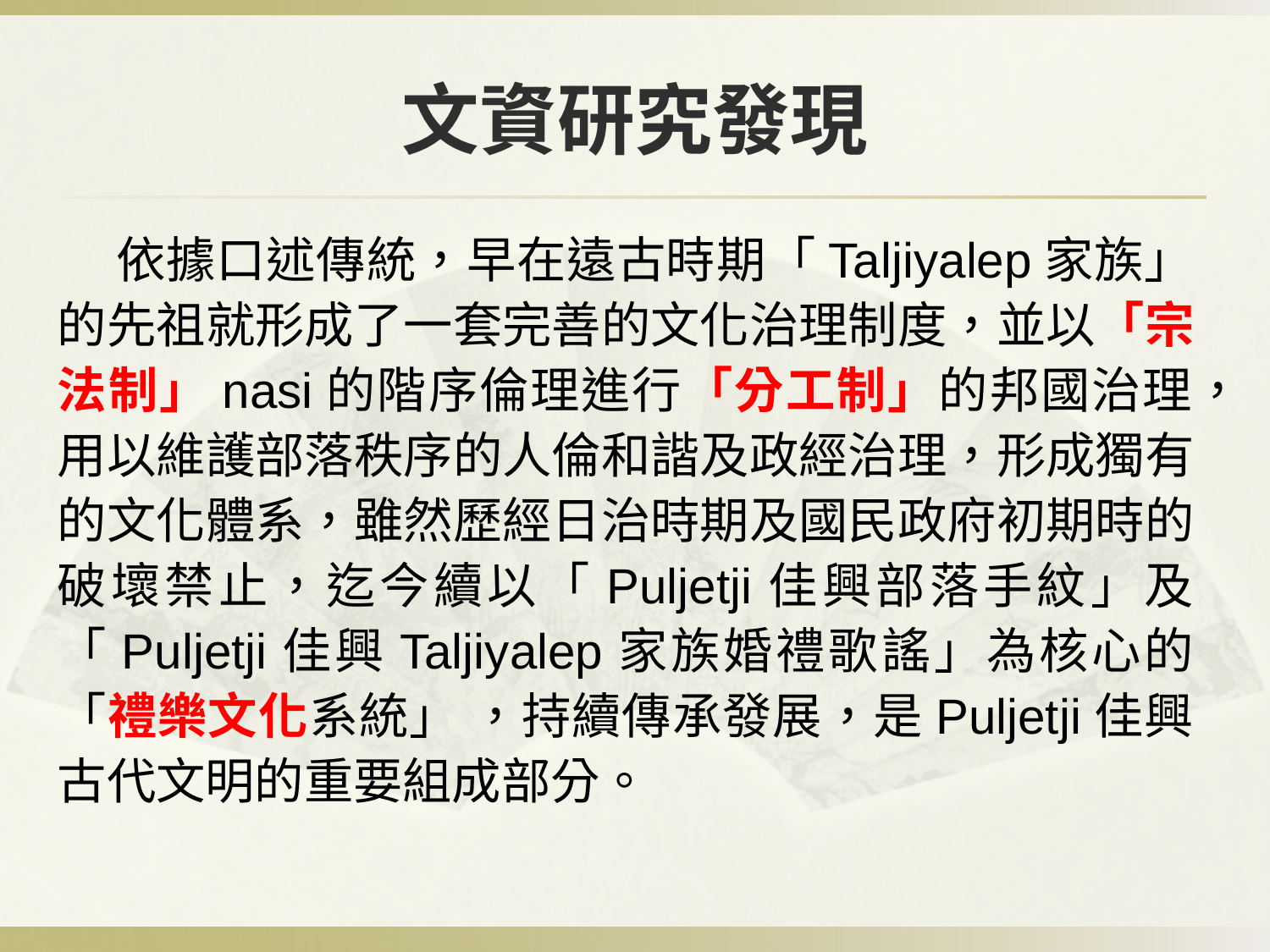

# 文資研究發現
    依據口述傳統，早在遠古時期「Taljiyalep家族」的先祖就形成了一套完善的文化治理制度，並以「宗法制」nasi的階序倫理進行「分工制」的邦國治理，用以維護部落秩序的人倫和諧及政經治理，形成獨有的文化體系，雖然歷經日治時期及國民政府初期時的破壞禁止，迄今續以「Puljetji佳興部落手紋」及「Puljetji佳興Taljiyalep家族婚禮歌謠」為核心的「禮樂文化系統」 ，持續傳承發展，是Puljetji佳興古代文明的重要組成部分。